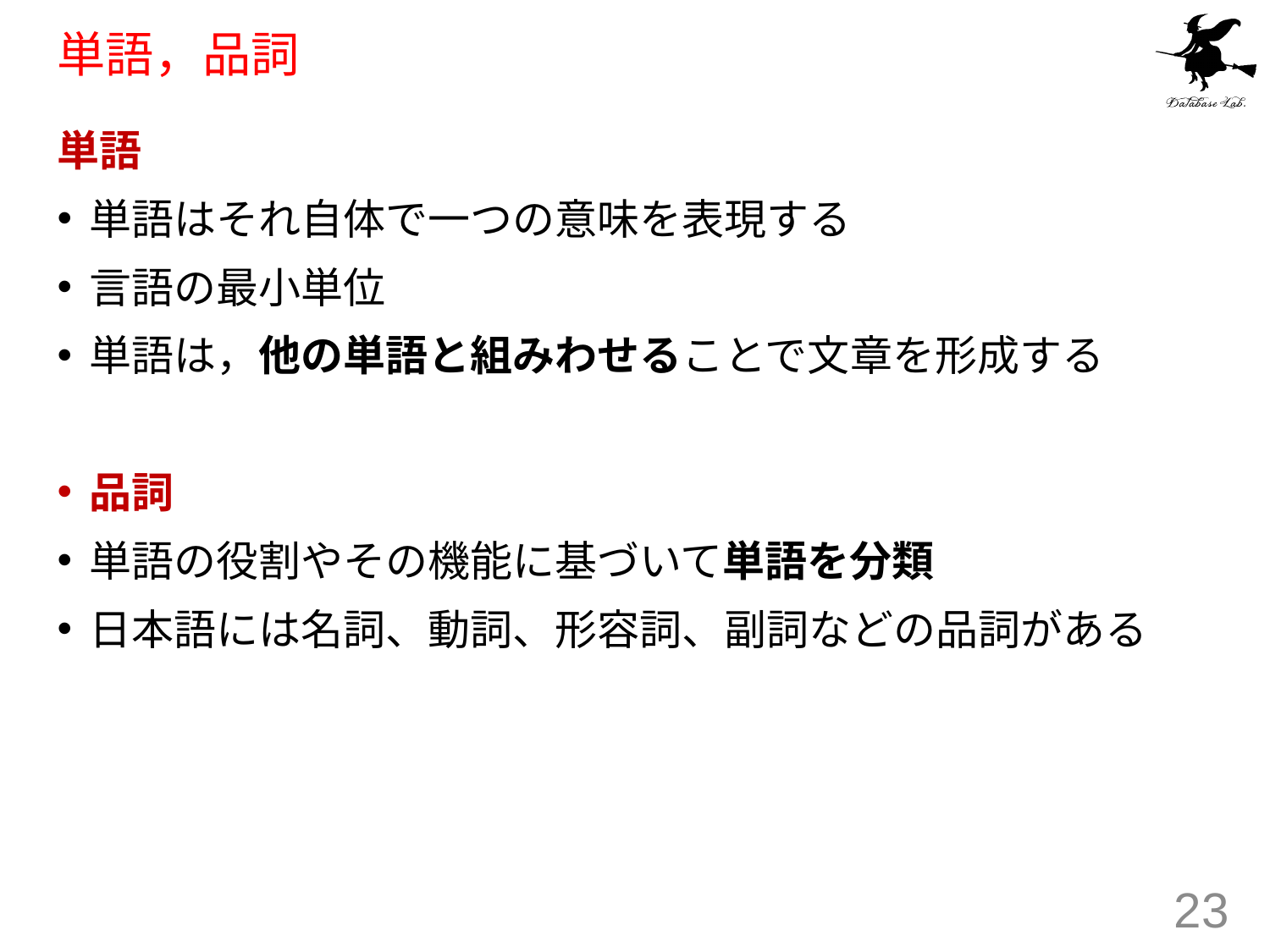

# 単語，品詞
単語
単語はそれ自体で一つの意味を表現する
言語の最小単位
単語は，他の単語と組みわせることで文章を形成する

品詞
単語の役割やその機能に基づいて単語を分類
日本語には名詞、動詞、形容詞、副詞などの品詞がある

23